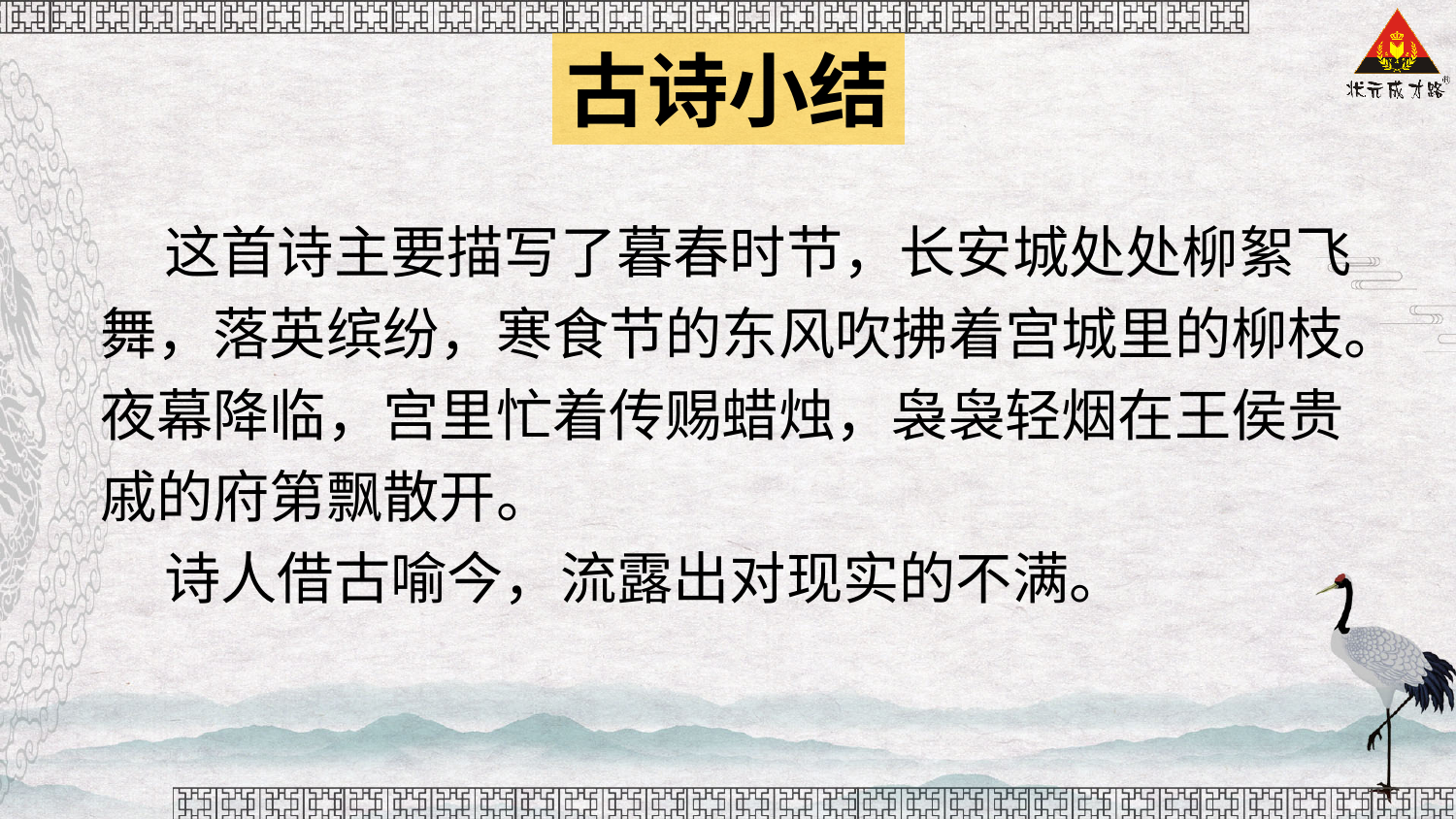

古诗小结
    这首诗主要描写了暮春时节，长安城处处柳絮飞舞，落英缤纷，寒食节的东风吹拂着宫城里的柳枝。夜幕降临，宫里忙着传赐蜡烛，袅袅轻烟在王侯贵戚的府第飘散开。
    诗人借古喻今，流露出对现实的不满。